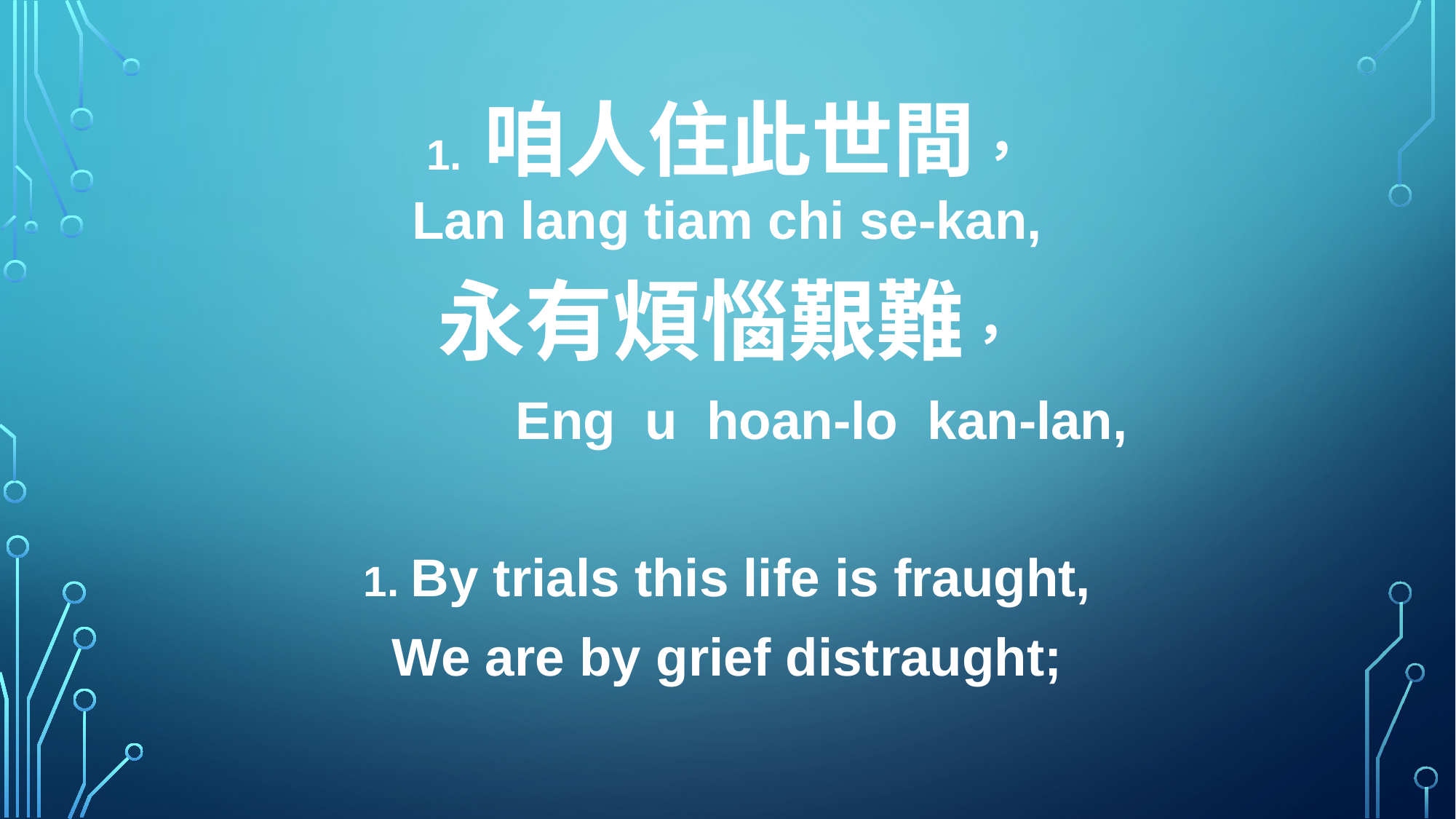

1. 咱人住此世間，
Lan lang tiam chi se-kan,
永有煩惱艱難，
                         Eng  u  hoan-lo  kan-lan,

1. By trials this life is fraught,
We are by grief distraught;